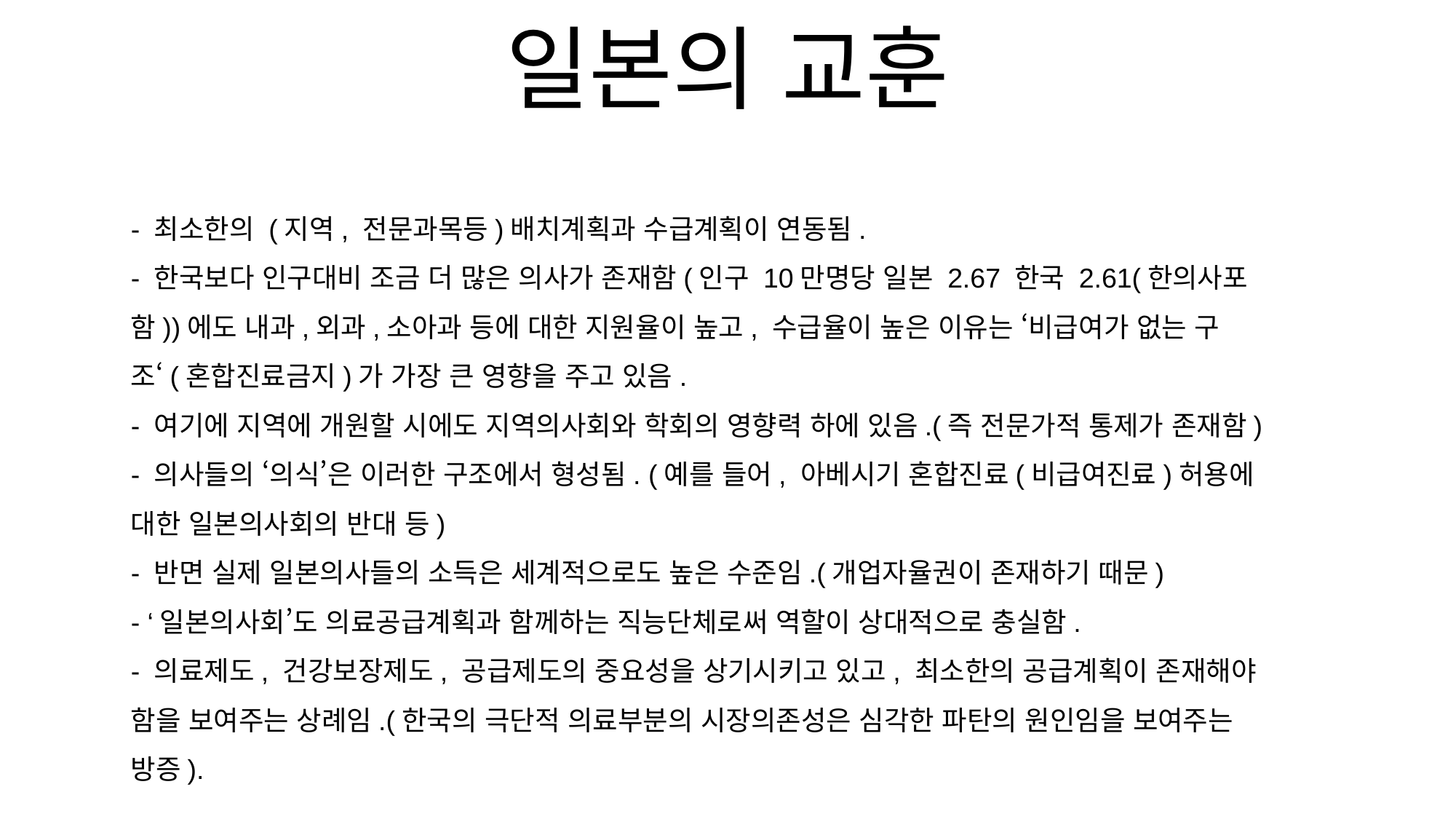

일본의 교훈
# - 최소한의 (지역, 전문과목등)배치계획과 수급계획이 연동됨. - 한국보다 인구대비 조금 더 많은 의사가 존재함(인구 10만명당 일본 2.67 한국 2.61(한의사포함))에도 내과,외과,소아과 등에 대한 지원율이 높고, 수급율이 높은 이유는 ‘비급여가 없는 구조‘(혼합진료금지)가 가장 큰 영향을 주고 있음. - 여기에 지역에 개원할 시에도 지역의사회와 학회의 영향력 하에 있음.(즉 전문가적 통제가 존재함) - 의사들의 ‘의식’은 이러한 구조에서 형성됨. (예를 들어, 아베시기 혼합진료(비급여진료)허용에  대한 일본의사회의 반대 등) - 반면 실제 일본의사들의 소득은 세계적으로도 높은 수준임.(개업자율권이 존재하기 때문) - ‘일본의사회’도 의료공급계획과 함께하는 직능단체로써 역할이 상대적으로 충실함. - 의료제도, 건강보장제도, 공급제도의 중요성을 상기시키고 있고, 최소한의 공급계획이 존재해야 함을 보여주는 상례임.(한국의 극단적 의료부분의 시장의존성은 심각한 파탄의 원인임을 보여주는 방증).